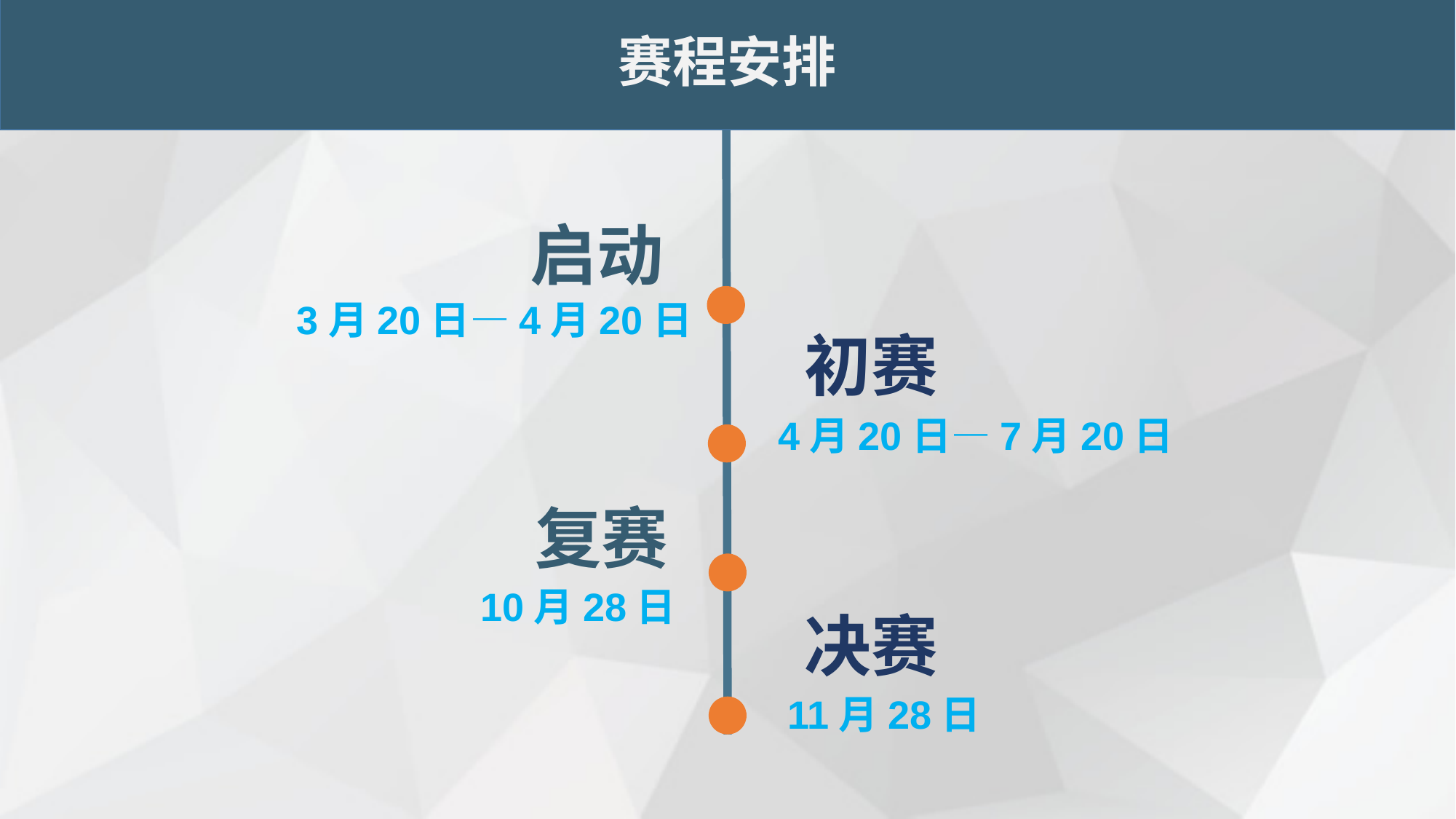

赛程安排
启动

3月20日—4月20日
初赛
4月20日—7月20日

复赛

10月28日
决赛
11月28日